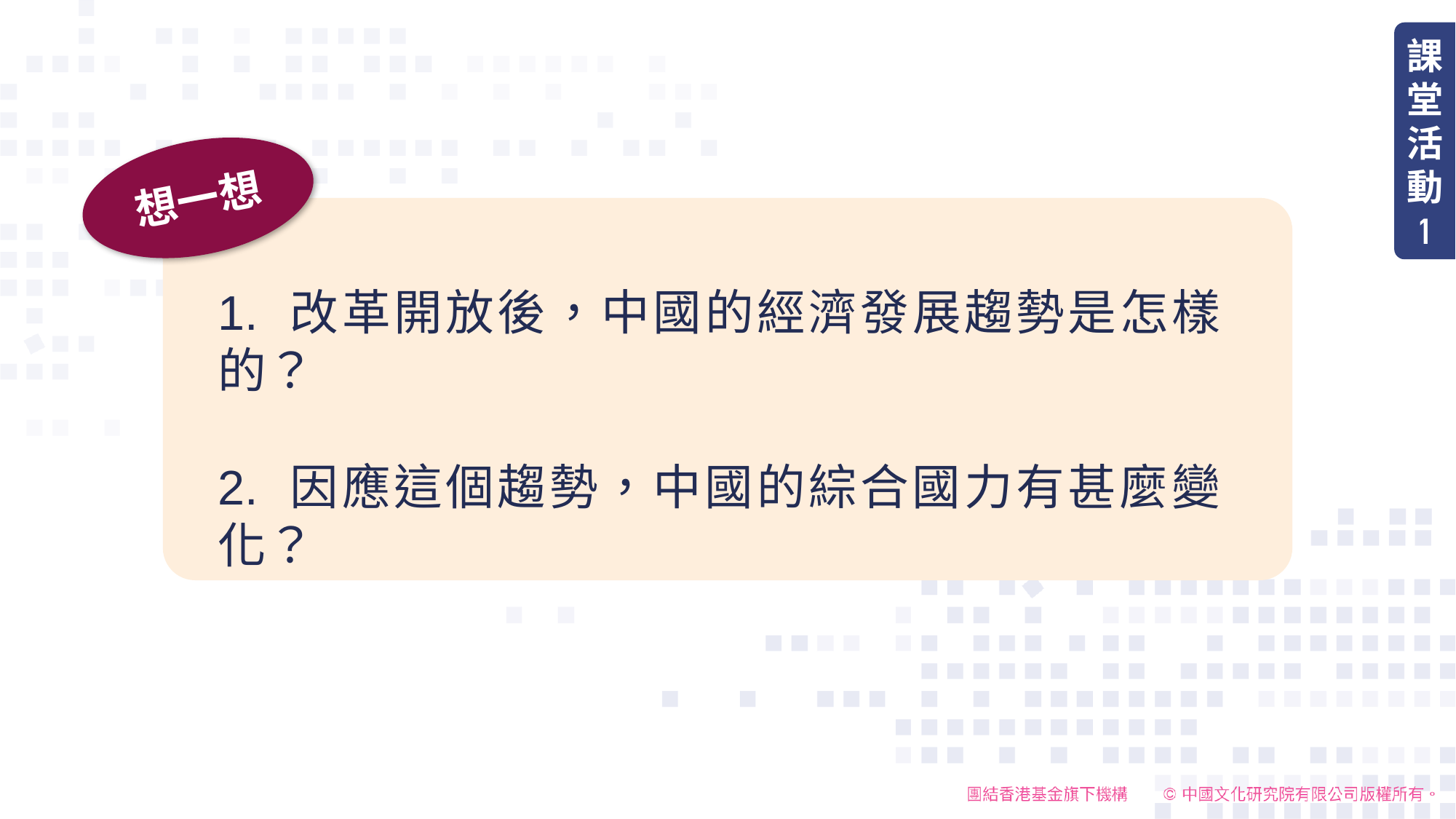

課堂活動
1

想一想

1. 改革開放後，中國的經濟發展趨勢是怎樣的？

2. 因應這個趨勢，中國的綜合國力有甚麼變化？